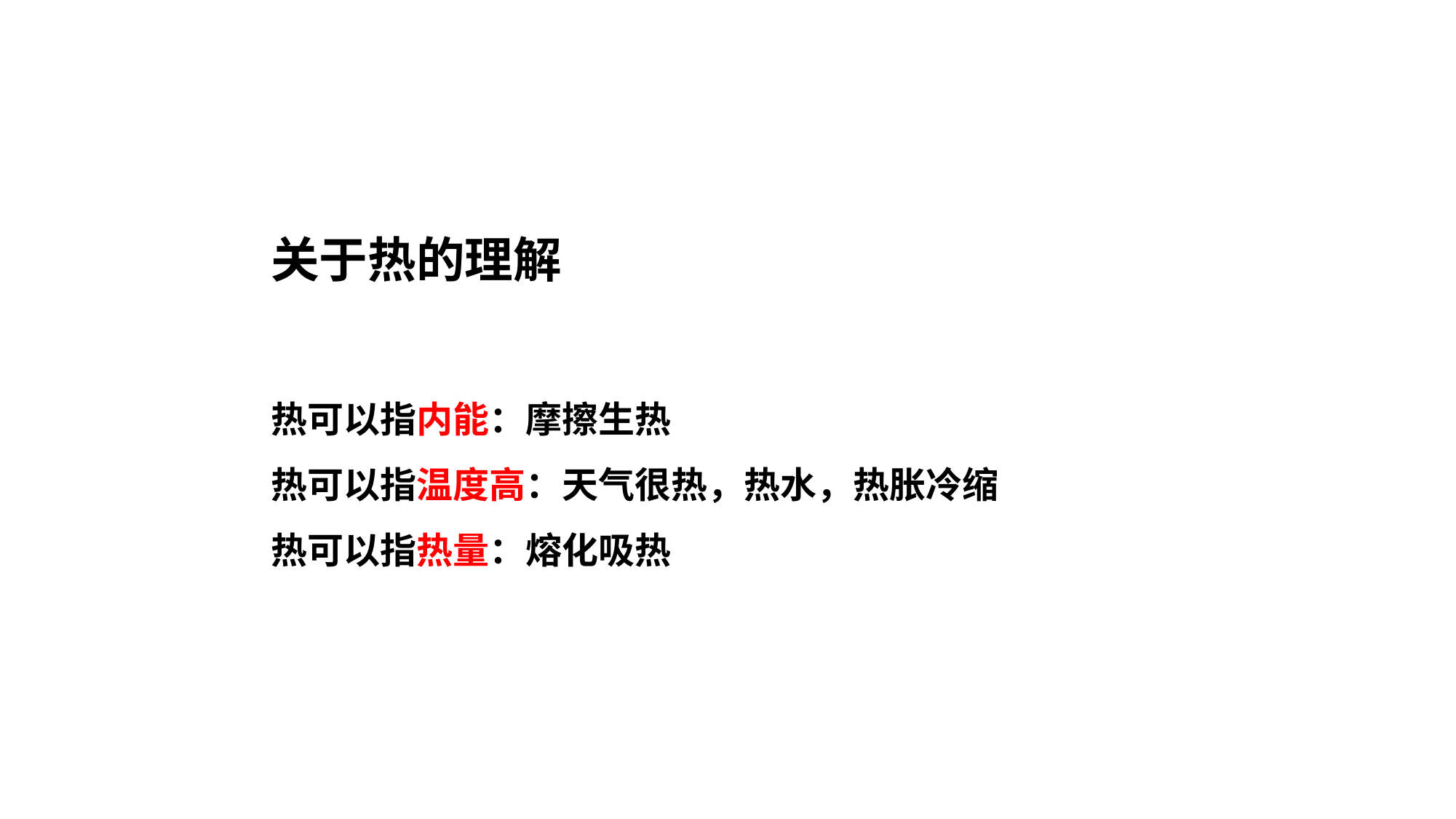

关于热的理解

热可以指内能：摩擦生热
热可以指温度高：天气很热，热水，热胀冷缩
热可以指热量：熔化吸热